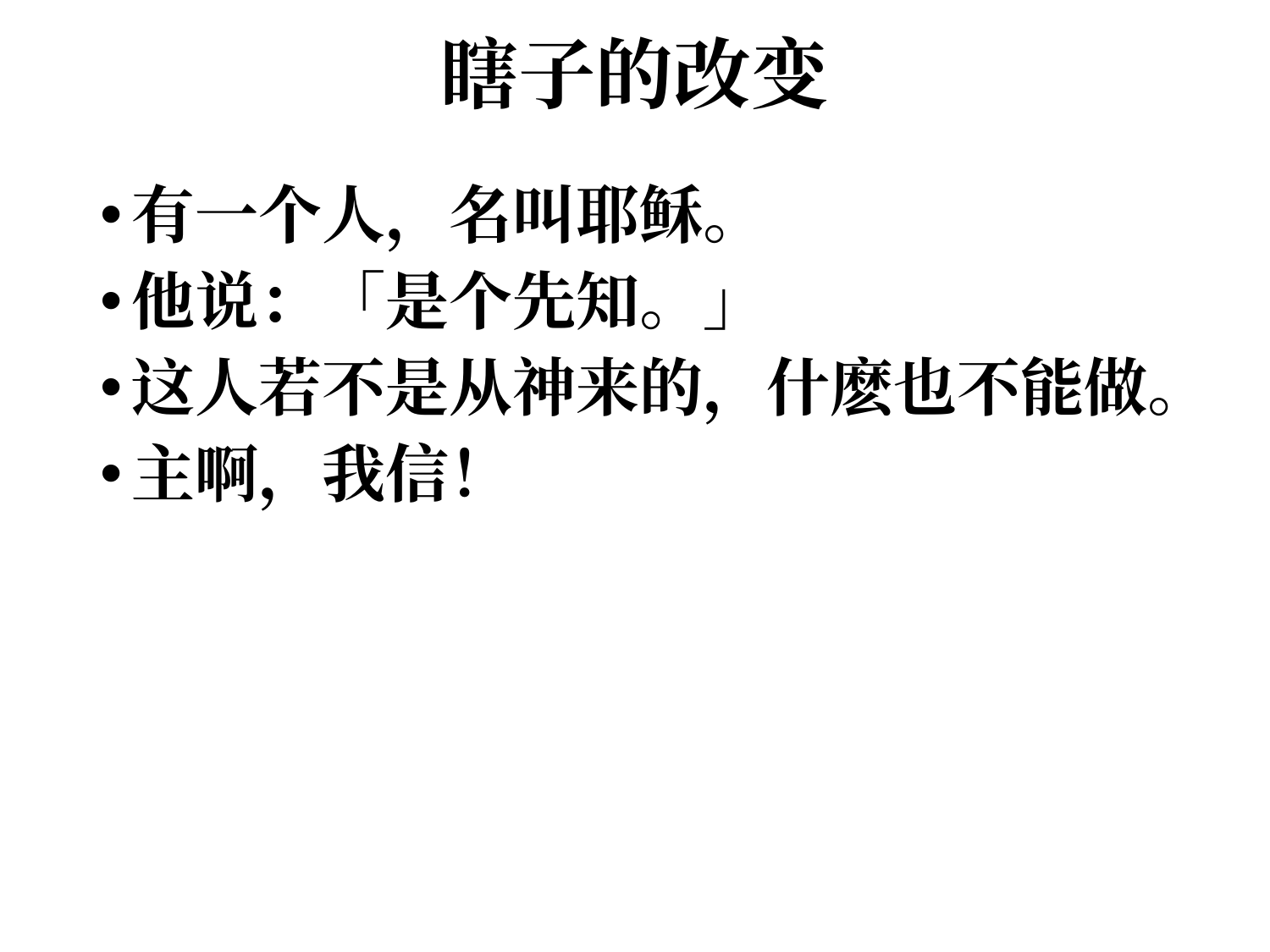

# 瞎子的改变
有一个人，名叫耶稣。
他说：「是个先知。」
这人若不是从神来的，什麽也不能做。
主啊，我信！